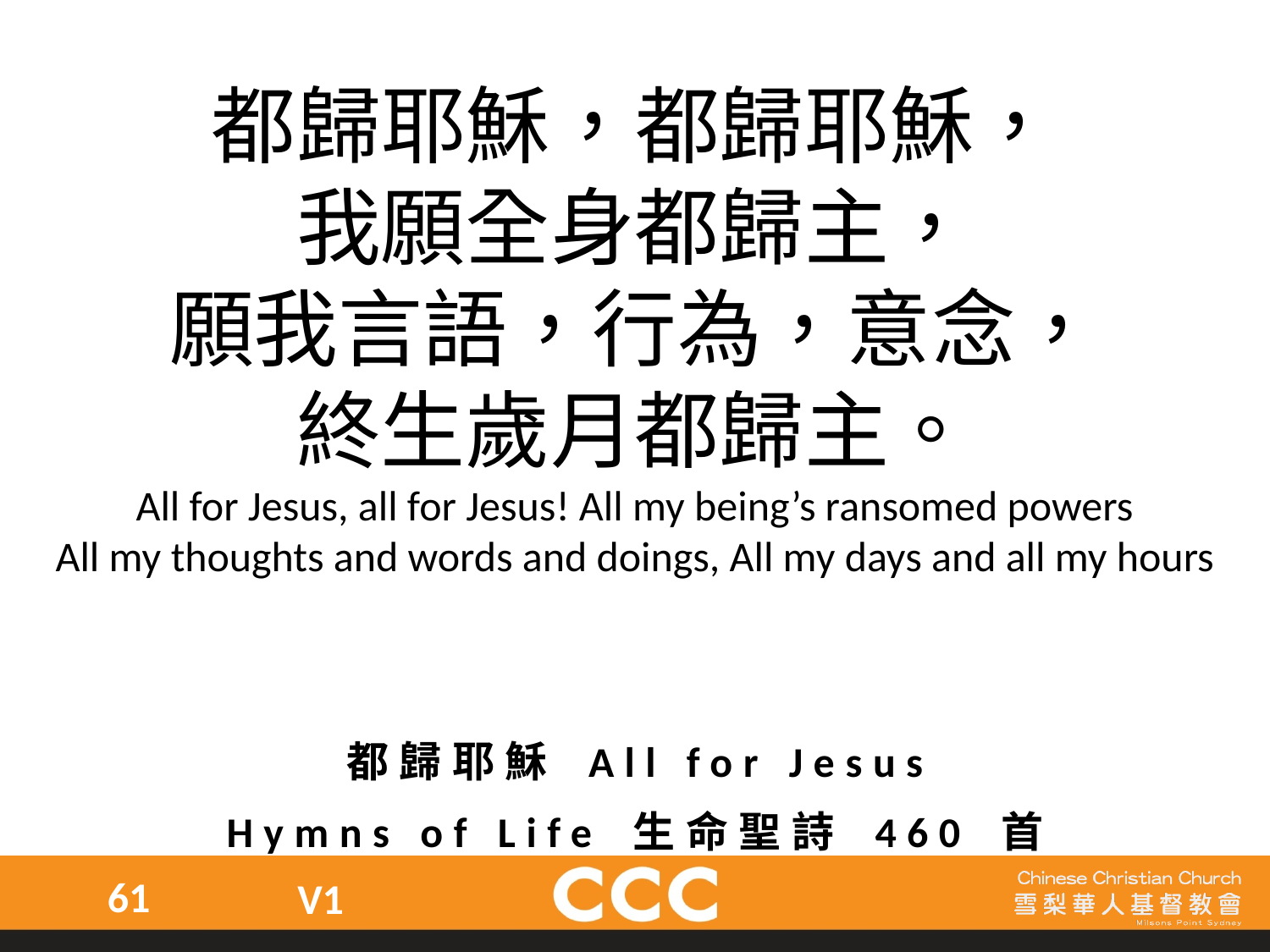

都歸耶穌，都歸耶穌，
我願全身都歸主，
願我言語，行為，意念，
終生歲月都歸主。
All for Jesus, all for Jesus! All my being’s ransomed powers
All my thoughts and words and doings, All my days and all my hours
都歸耶穌 All for Jesus
Hymns of Life 生命聖詩 460 首
61
V1